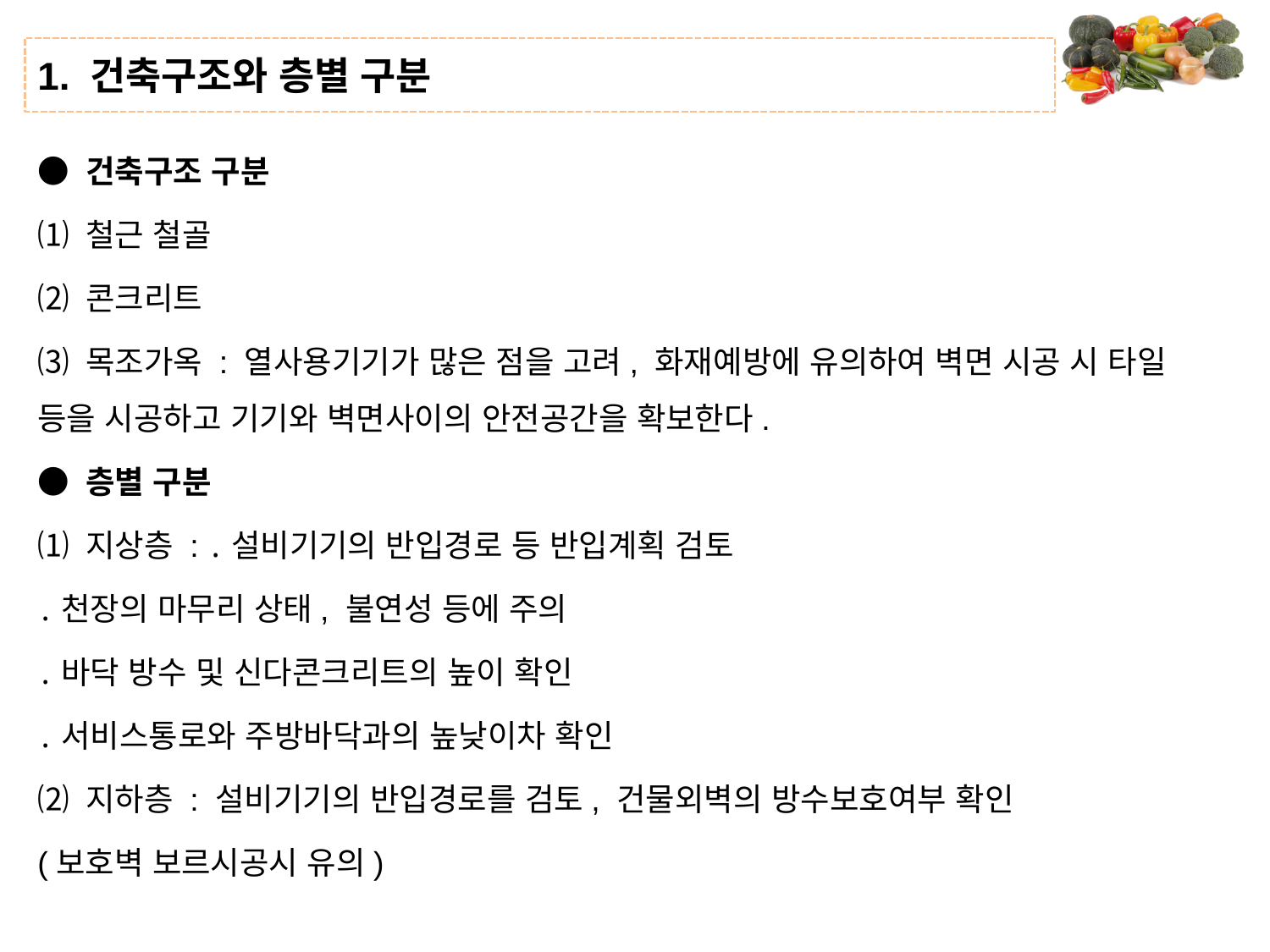

# 1. 건축구조와 층별 구분
● 건축구조 구분
⑴ 철근 철골
⑵ 콘크리트
⑶ 목조가옥 : 열사용기기가 많은 점을 고려, 화재예방에 유의하여 벽면 시공 시 타일 등을 시공하고 기기와 벽면사이의 안전공간을 확보한다.
● 층별 구분
⑴ 지상층 : ․설비기기의 반입경로 등 반입계획 검토
․천장의 마무리 상태, 불연성 등에 주의
․바닥 방수 및 신다콘크리트의 높이 확인
․서비스통로와 주방바닥과의 높낮이차 확인
⑵ 지하층 : 설비기기의 반입경로를 검토, 건물외벽의 방수보호여부 확인
(보호벽 보르시공시 유의)